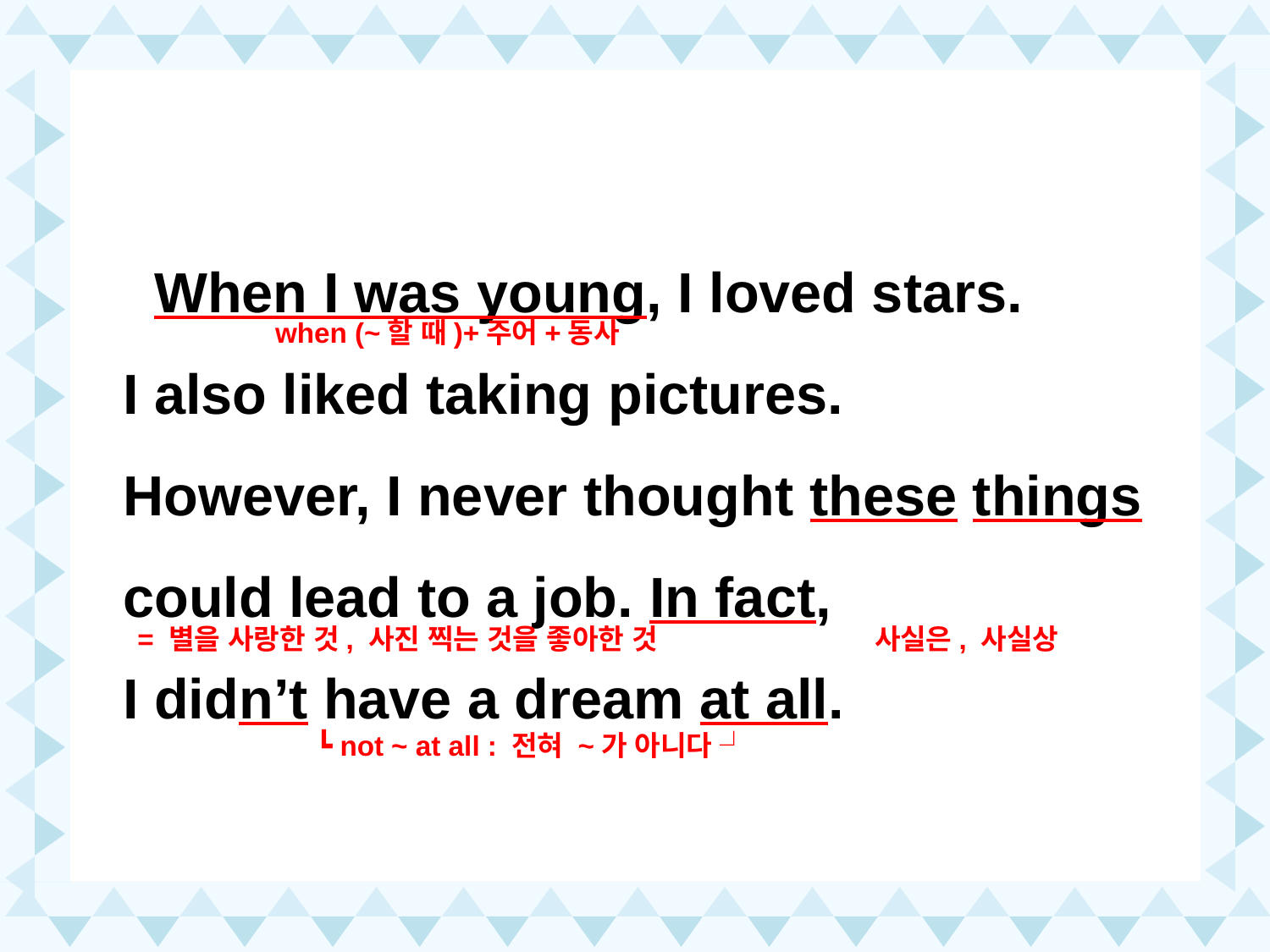

When I was young, I loved stars.
I also liked taking pictures.
However, I never thought these things could lead to a job. In fact,
I didn’t have a dream at all.
 when (~할 때)+주어+동사
= 별을 사랑한 것, 사진 찍는 것을 좋아한 것
사실은, 사실상
 ┗ not ~ at all : 전혀 ~가 아니다 ┘